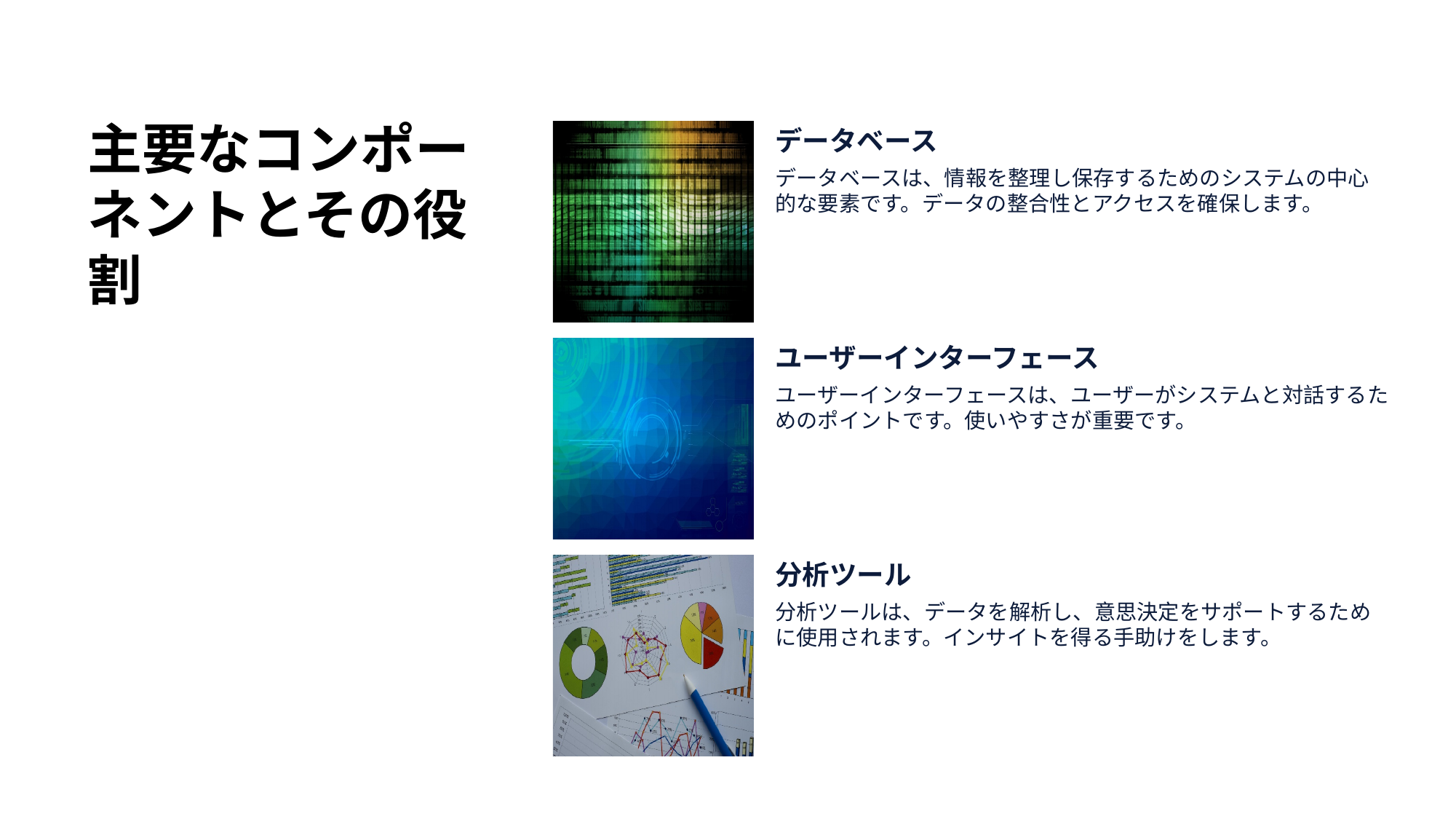

# 主要なコンポーネントとその役割
データベース
データベースは、情報を整理し保存するためのシステムの中心的な要素です。データの整合性とアクセスを確保します。
ユーザーインターフェース
ユーザーインターフェースは、ユーザーがシステムと対話するためのポイントです。使いやすさが重要です。
分析ツール
分析ツールは、データを解析し、意思決定をサポートするために使用されます。インサイトを得る手助けをします。